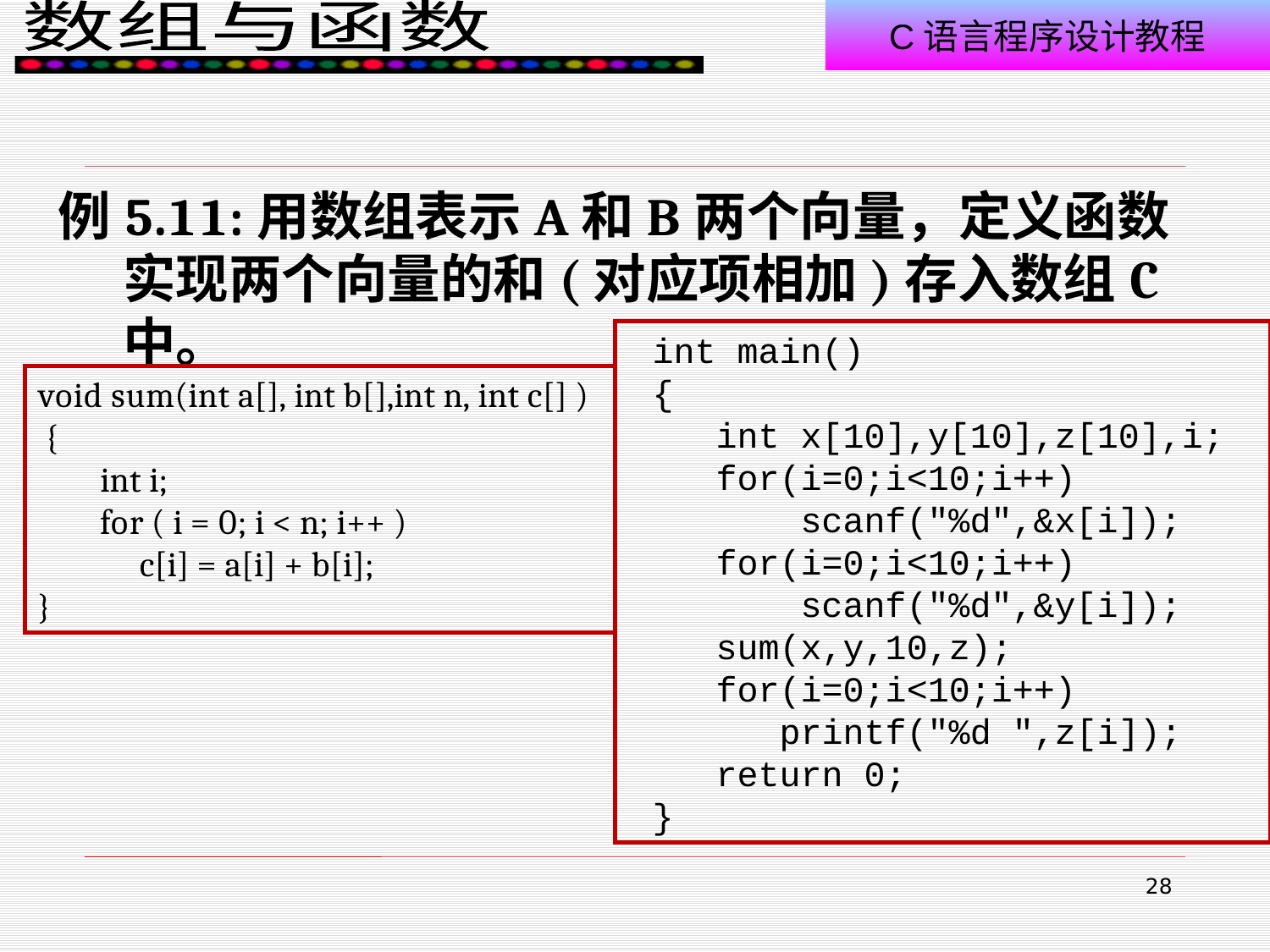

#
例5.11:用数组表示A和B两个向量，定义函数实现两个向量的和(对应项相加)存入数组C中。
int main()
{
   int x[10],y[10],z[10],i;
   for(i=0;i<10;i++)
       scanf("%d",&x[i]);
   for(i=0;i<10;i++)
       scanf("%d",&y[i]);
   sum(x,y,10,z);
   for(i=0;i<10;i++)
      printf("%d ",z[i]);
   return 0;
}
void sum(int a[], int b[],int n, int c[] )
 {
        int i;
        for ( i = 0; i < n; i++ )
             c[i] = a[i] + b[i];
}
28